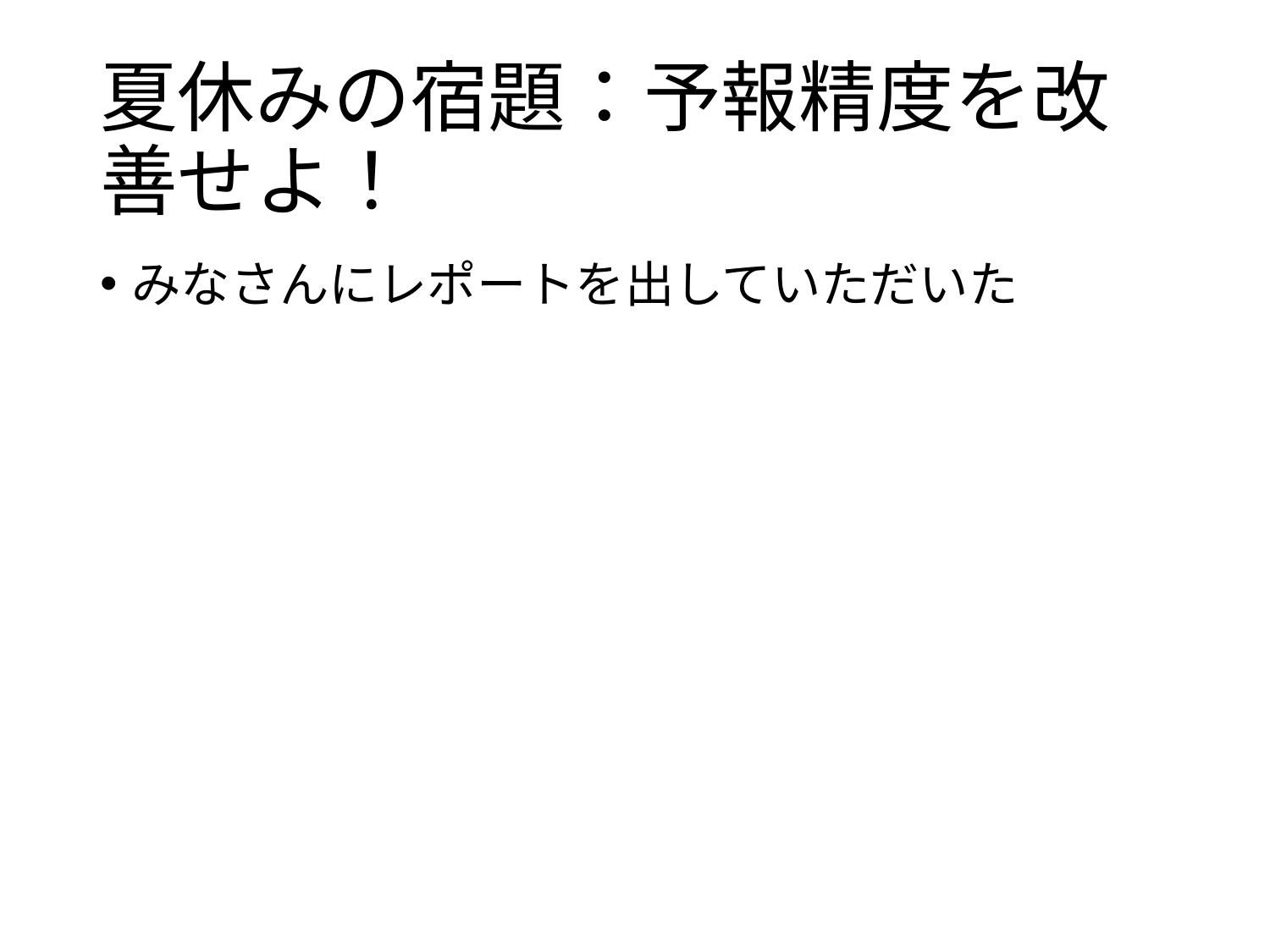

# 夏休みの宿題：予報精度を改善せよ！
みなさんにレポートを出していただいた